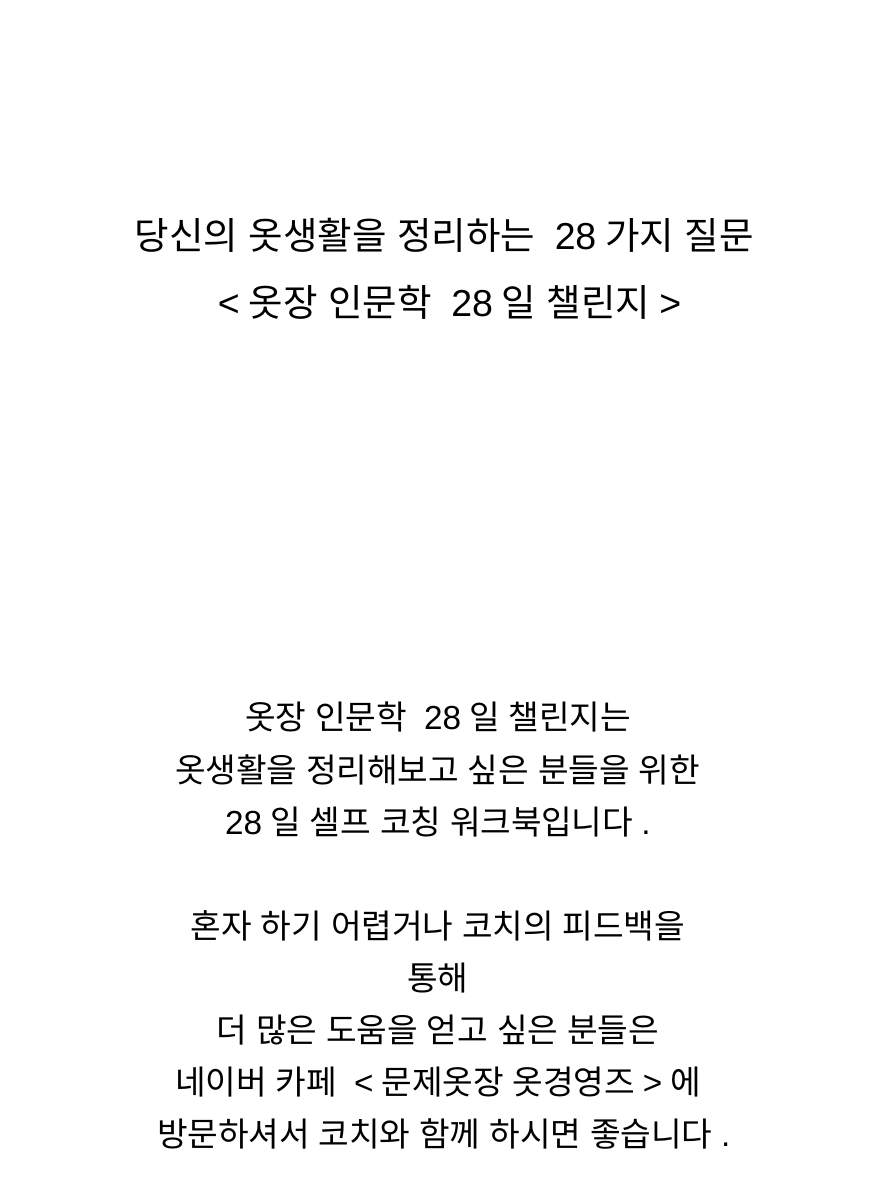

당신의 옷생활을 정리하는 28가지 질문
 <옷장 인문학 28일 챌린지>
옷장 인문학 28일 챌린지는
옷생활을 정리해보고 싶은 분들을 위한
28일 셀프 코칭 워크북입니다.

혼자 하기 어렵거나 코치의 피드백을 통해
더 많은 도움을 얻고 싶은 분들은
네이버 카페 <문제옷장 옷경영즈>에
방문하셔서 코치와 함께 하시면 좋습니다.